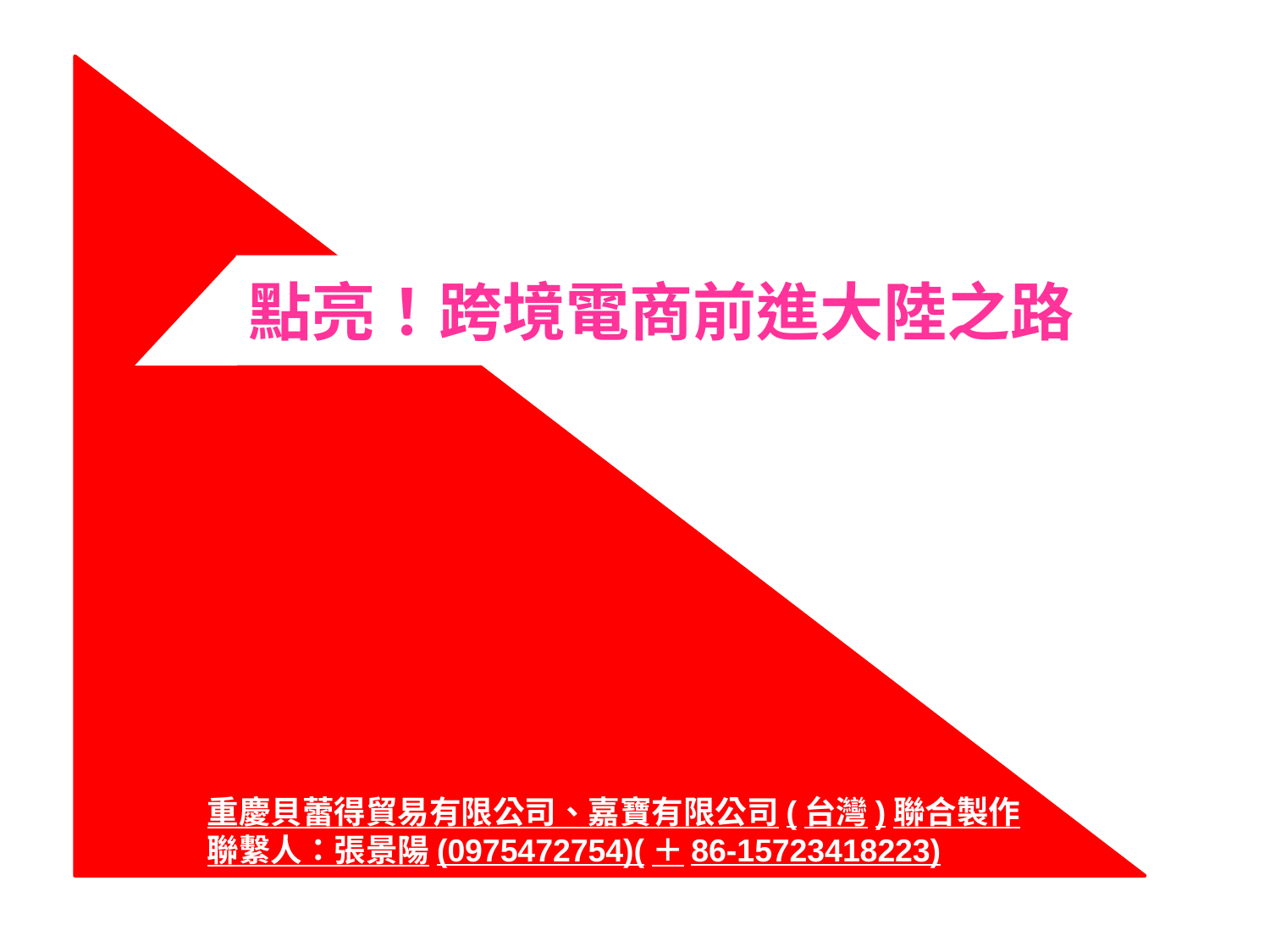

點亮！跨境電商前進大陸之路
重慶貝蕾得貿易有限公司、嘉寶有限公司(台灣)聯合製作
聯繫人：張景陽(0975472754)(＋86-15723418223)